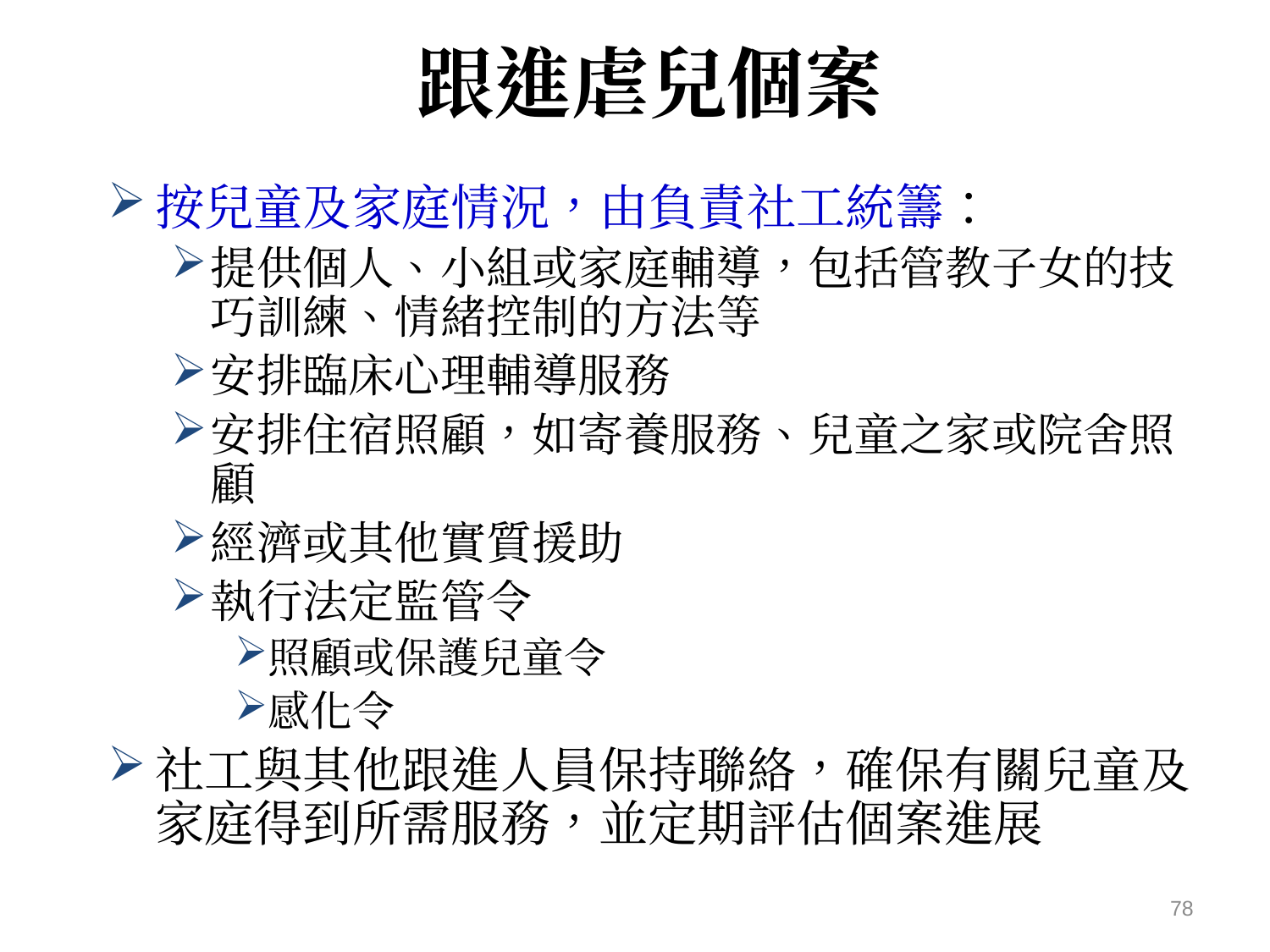

# 跟進虐兒個案
按兒童及家庭情況，由負責社工統籌：
提供個人、小組或家庭輔導，包括管教子女的技巧訓練、情緒控制的方法等
安排臨床心理輔導服務
安排住宿照顧，如寄養服務、兒童之家或院舍照顧
經濟或其他實質援助
執行法定監管令
照顧或保護兒童令
感化令
社工與其他跟進人員保持聯絡，確保有關兒童及家庭得到所需服務，並定期評估個案進展
78